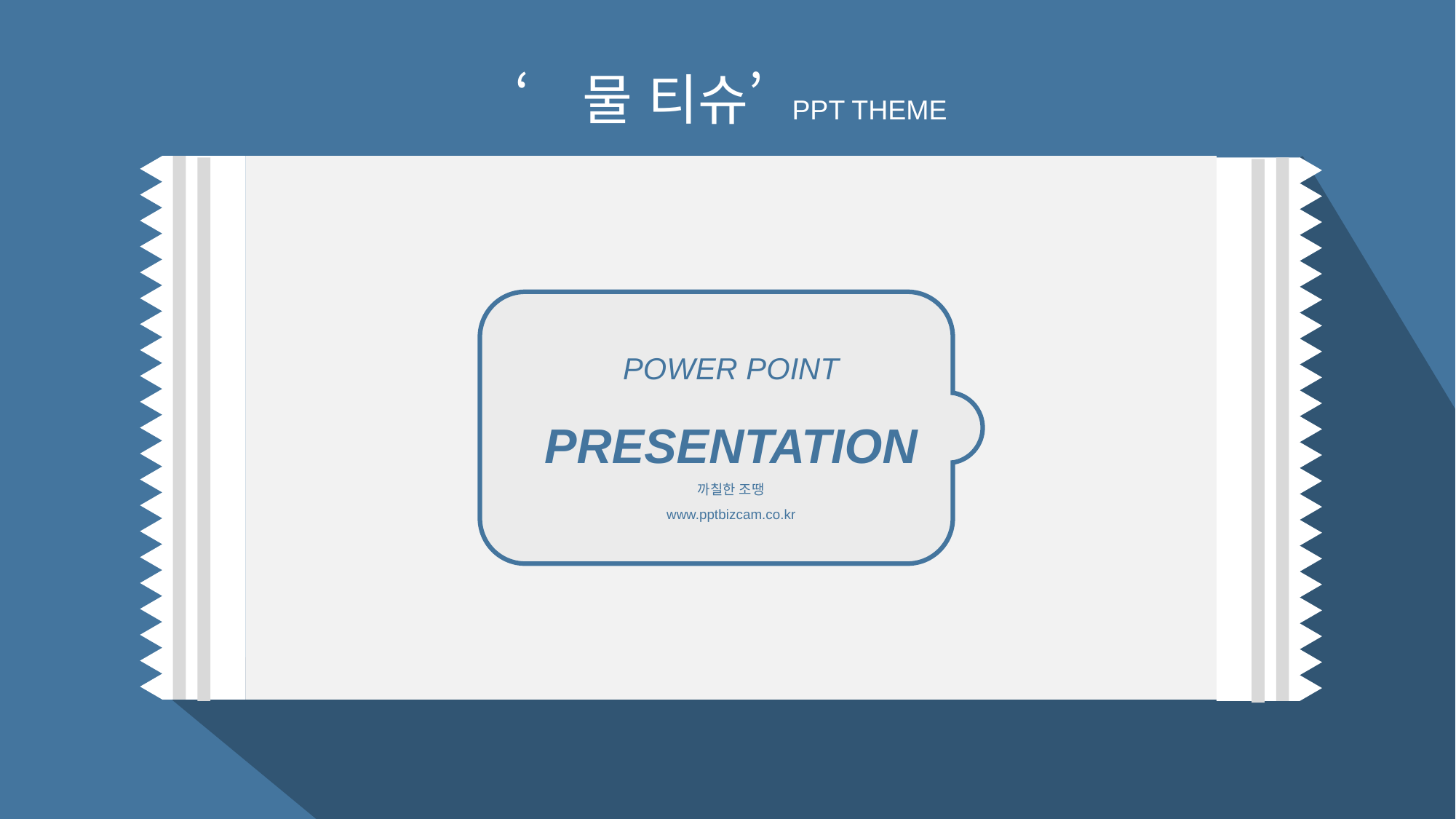

‘물 티슈’ PPT THEME

POWER POINT PRESENTATION
까칠한 조땡
www.pptbizcam.co.kr